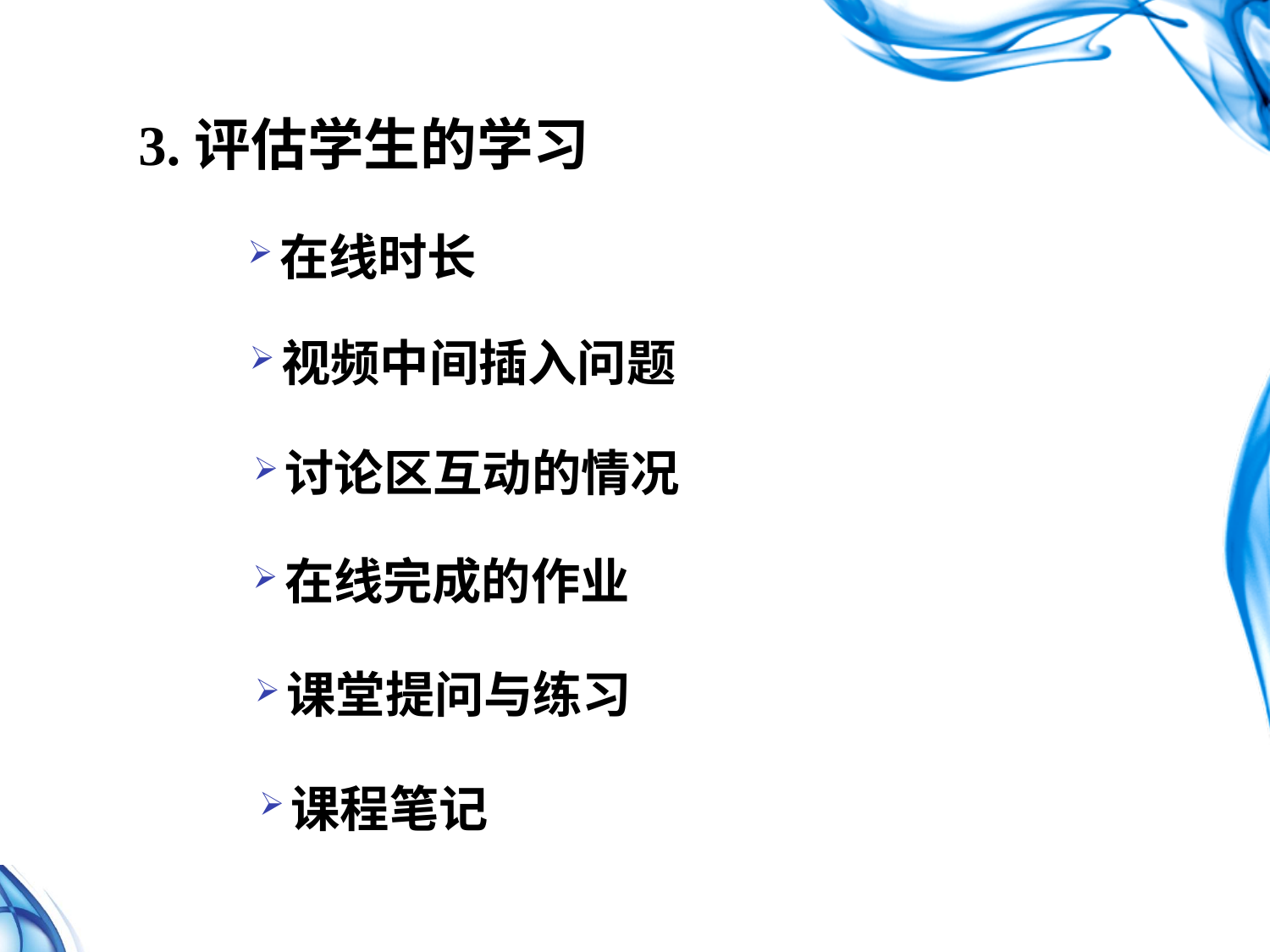

3.评估学生的学习
在线时长
视频中间插入问题
讨论区互动的情况
在线完成的作业
课堂提问与练习
课程笔记